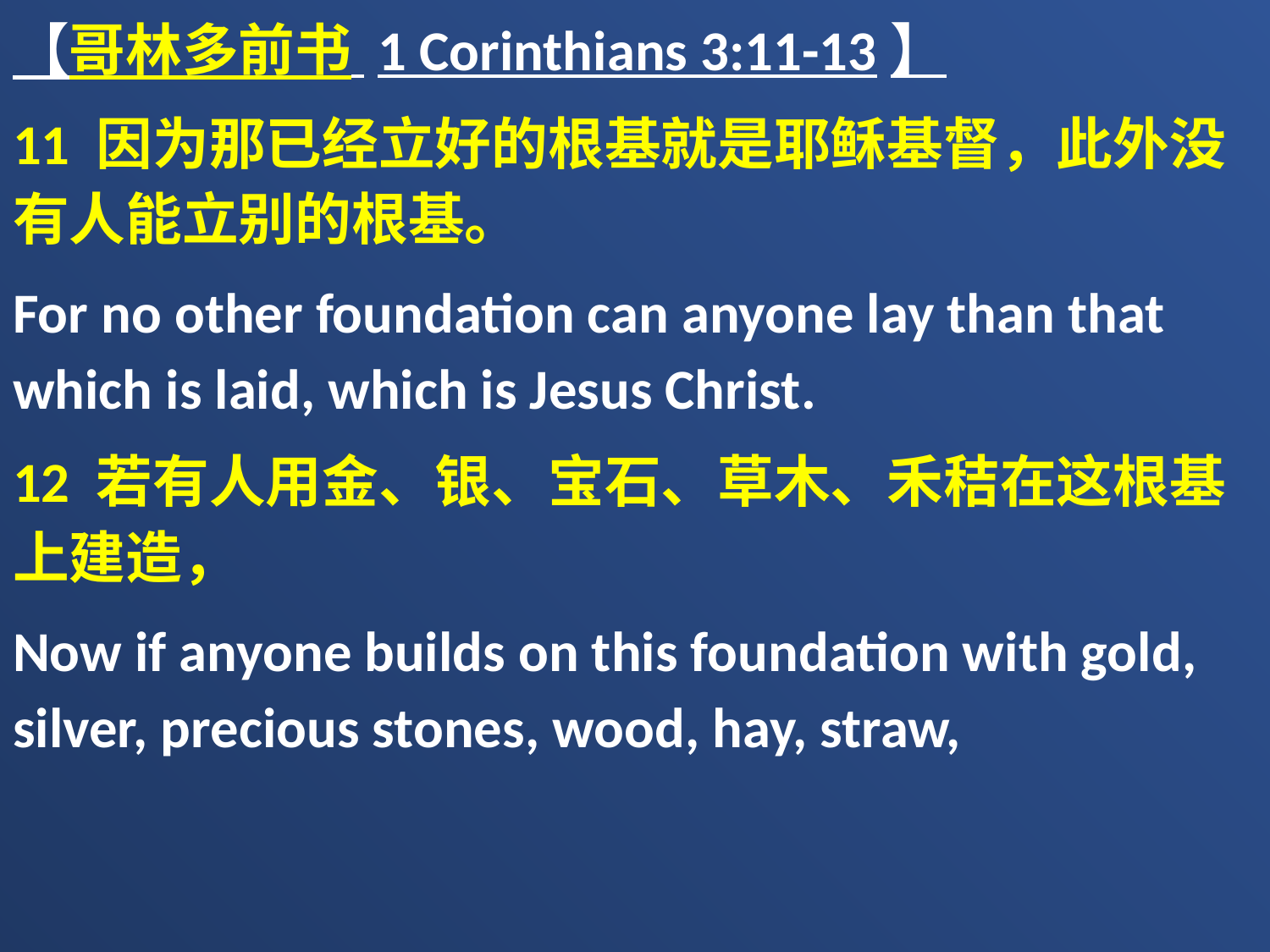

【哥林多前书 1 Corinthians 3:11-13】
11 因为那已经立好的根基就是耶稣基督，此外没有人能立别的根基。
For no other foundation can anyone lay than that which is laid, which is Jesus Christ.
12 若有人用金、银、宝石、草木、禾秸在这根基上建造，
Now if anyone builds on this foundation with gold, silver, precious stones, wood, hay, straw,